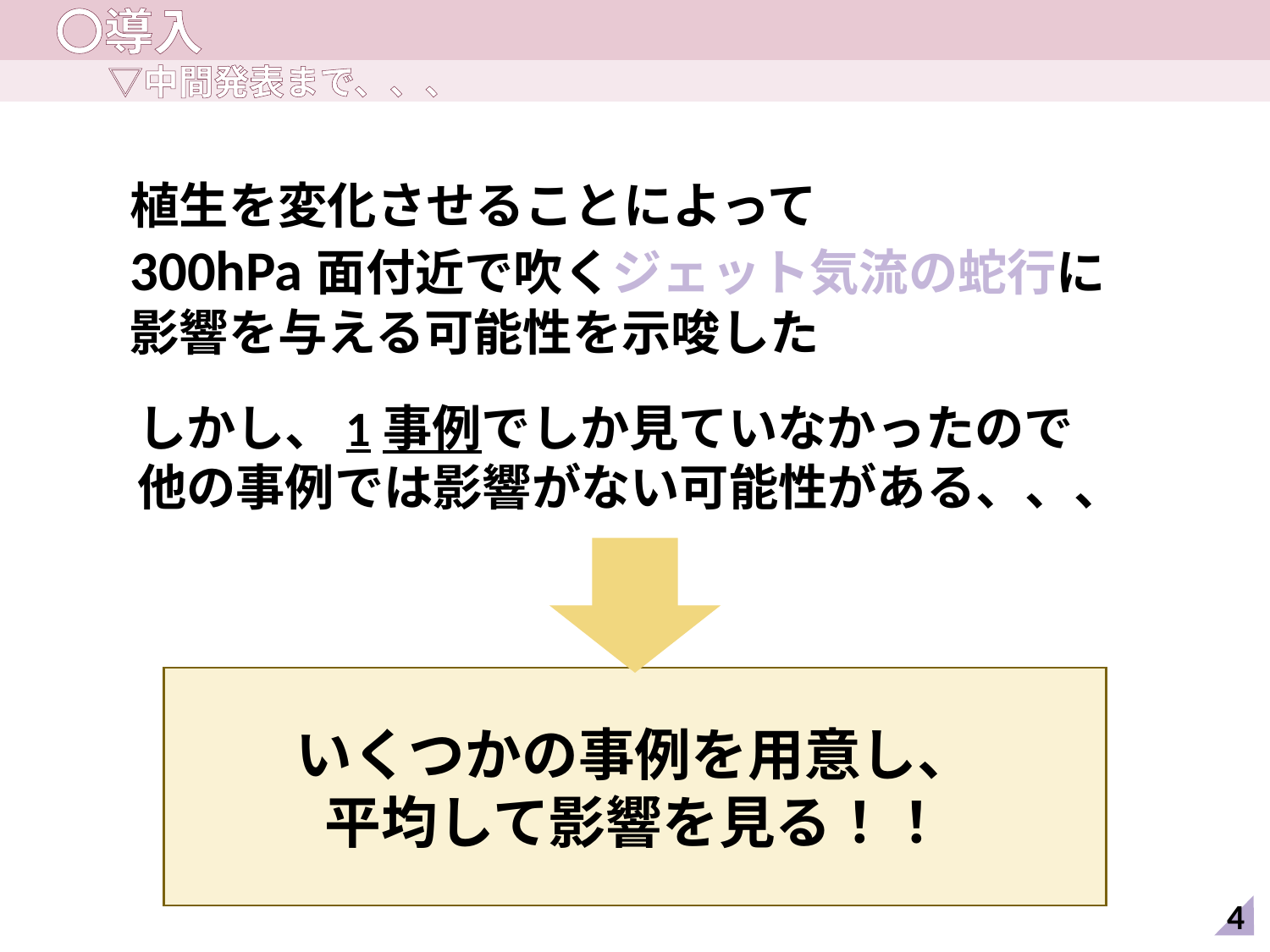

〇導入
　　　▽中間発表まで、、、
植生を変化させることによって
300hPa面付近で吹くジェット気流の蛇行に
影響を与える可能性を示唆した
しかし、1事例でしか見ていなかったので
他の事例では影響がない可能性がある、、、

いくつかの事例を用意し、
平均して影響を見る！！
4